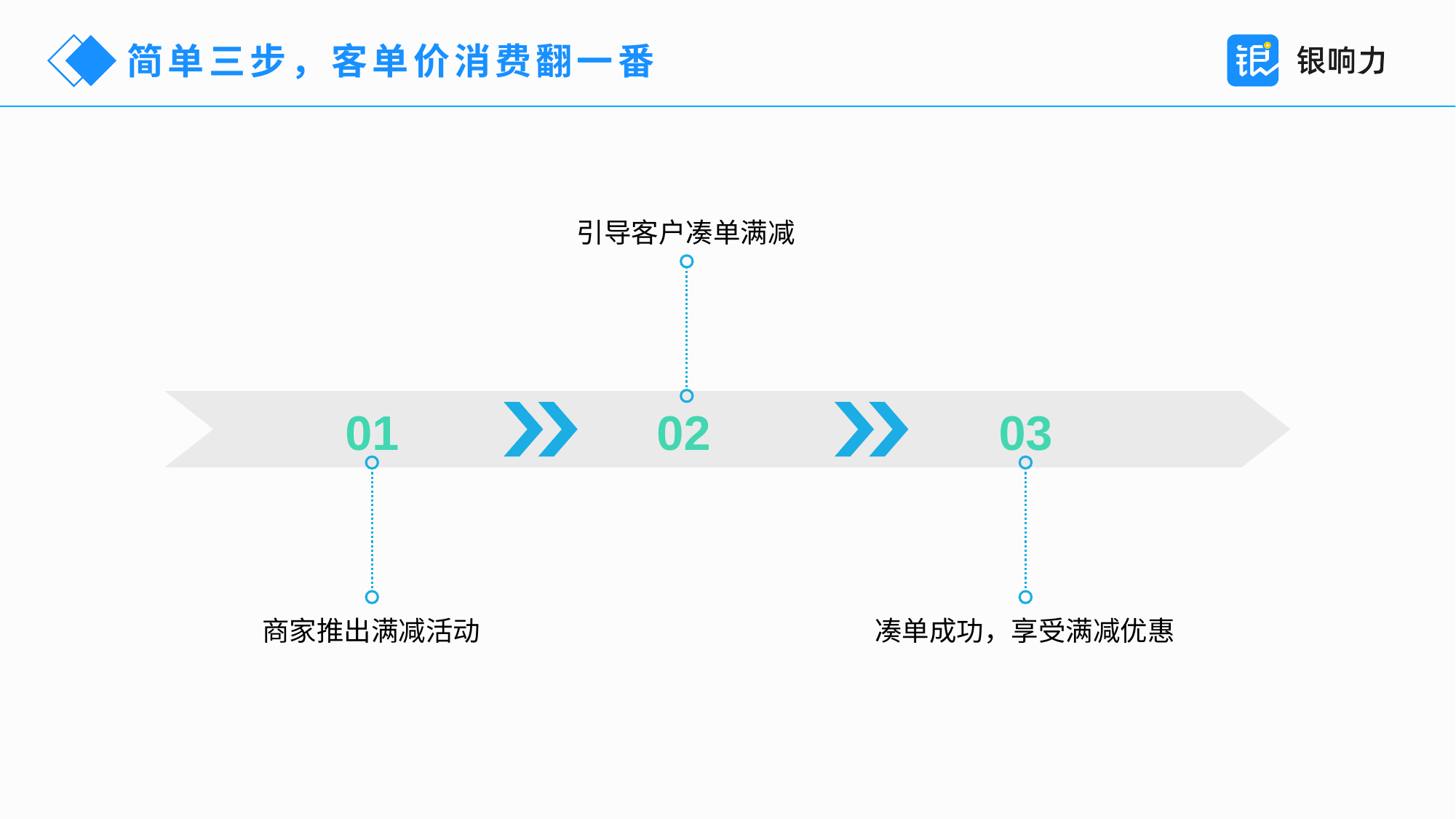

简单三步，客单价消费翻一番
引导客户凑单满减

01
02
03

商家推出满减活动
凑单成功，享受满减优惠